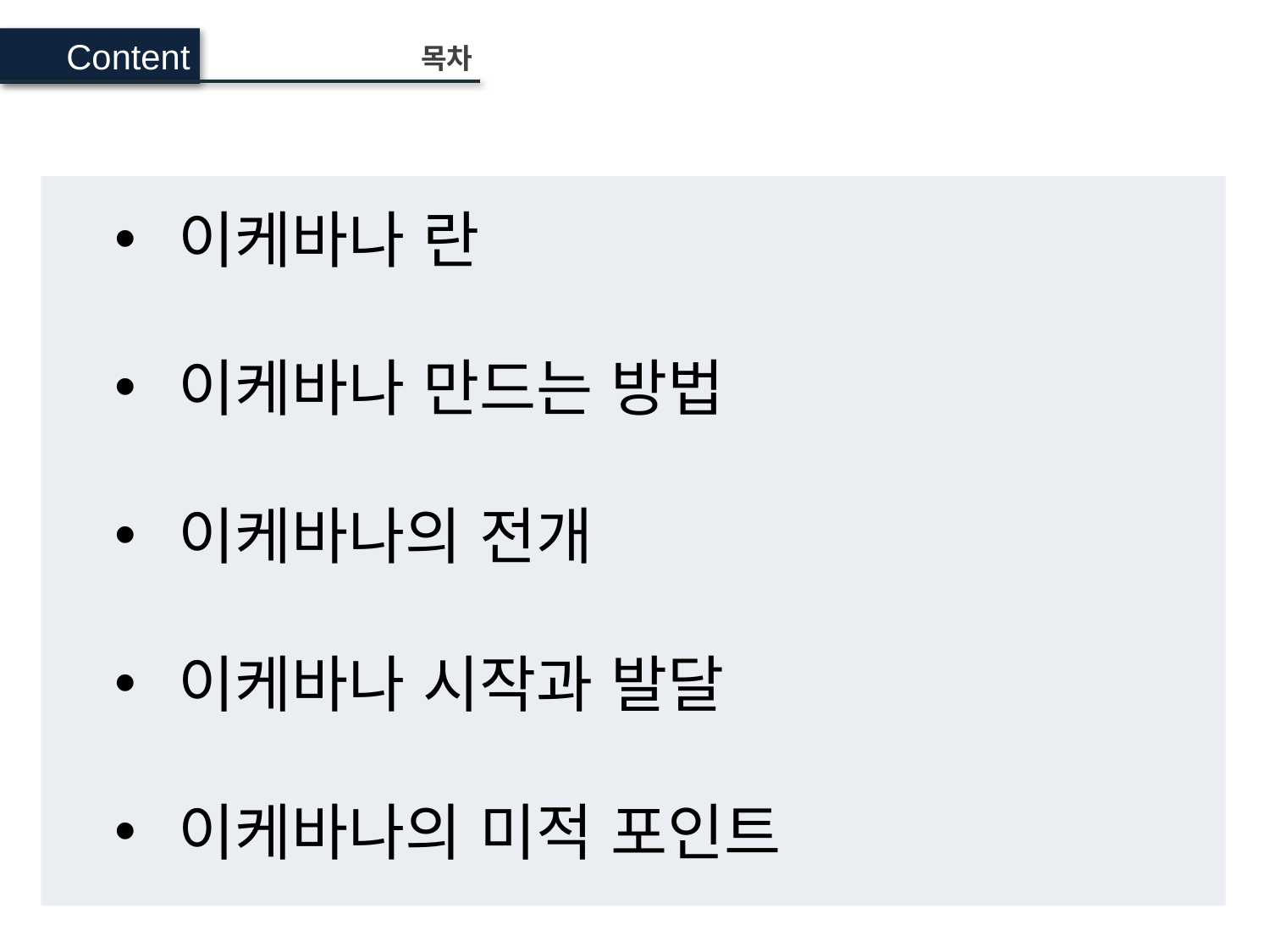

Content
목차

이케바나 란

이케바나 만드는 방법

이케바나의 전개

이케바나 시작과 발달

이케바나의 미적 포인트